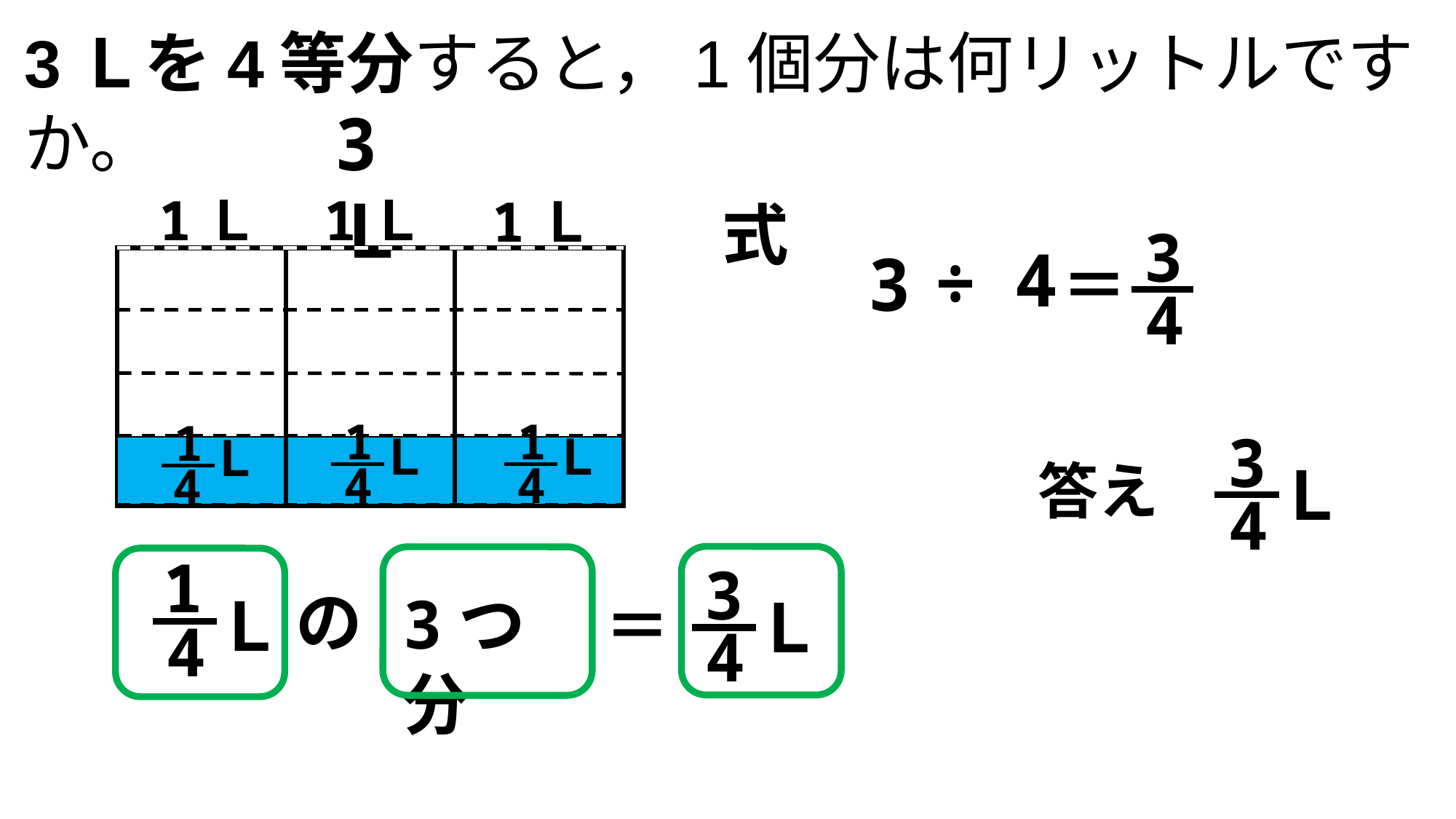

3Ｌを4等分すると，1個分は何リットルですか。
3Ｌ
1Ｌ
1Ｌ
1Ｌ
式
3
4
4
÷
3
＝

1
4
Ｌ
1
4
Ｌ
1
4
Ｌ
3
4
Ｌ

答え
1
4
Ｌ

3
4
Ｌ
の
3つ分
＝